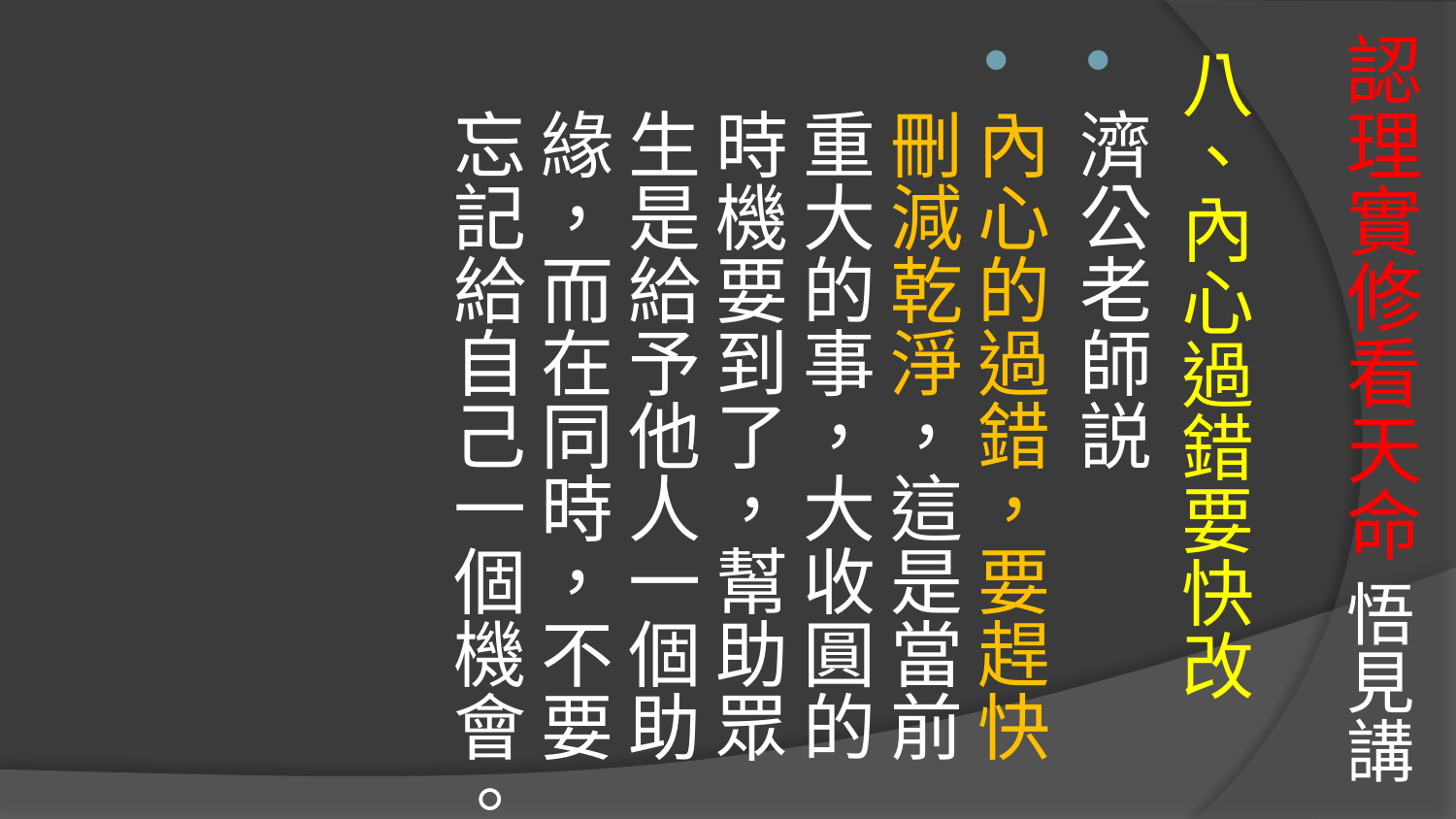

# 認理實修看天命 悟見講
八、內心過錯要快改
濟公老師説
內心的過錯，要趕快刪減乾淨，這是當前重大的事，大收圓的時機要到了，幫助眾生是給予他人一個助緣，而在同時，不要忘記給自己一個機會。